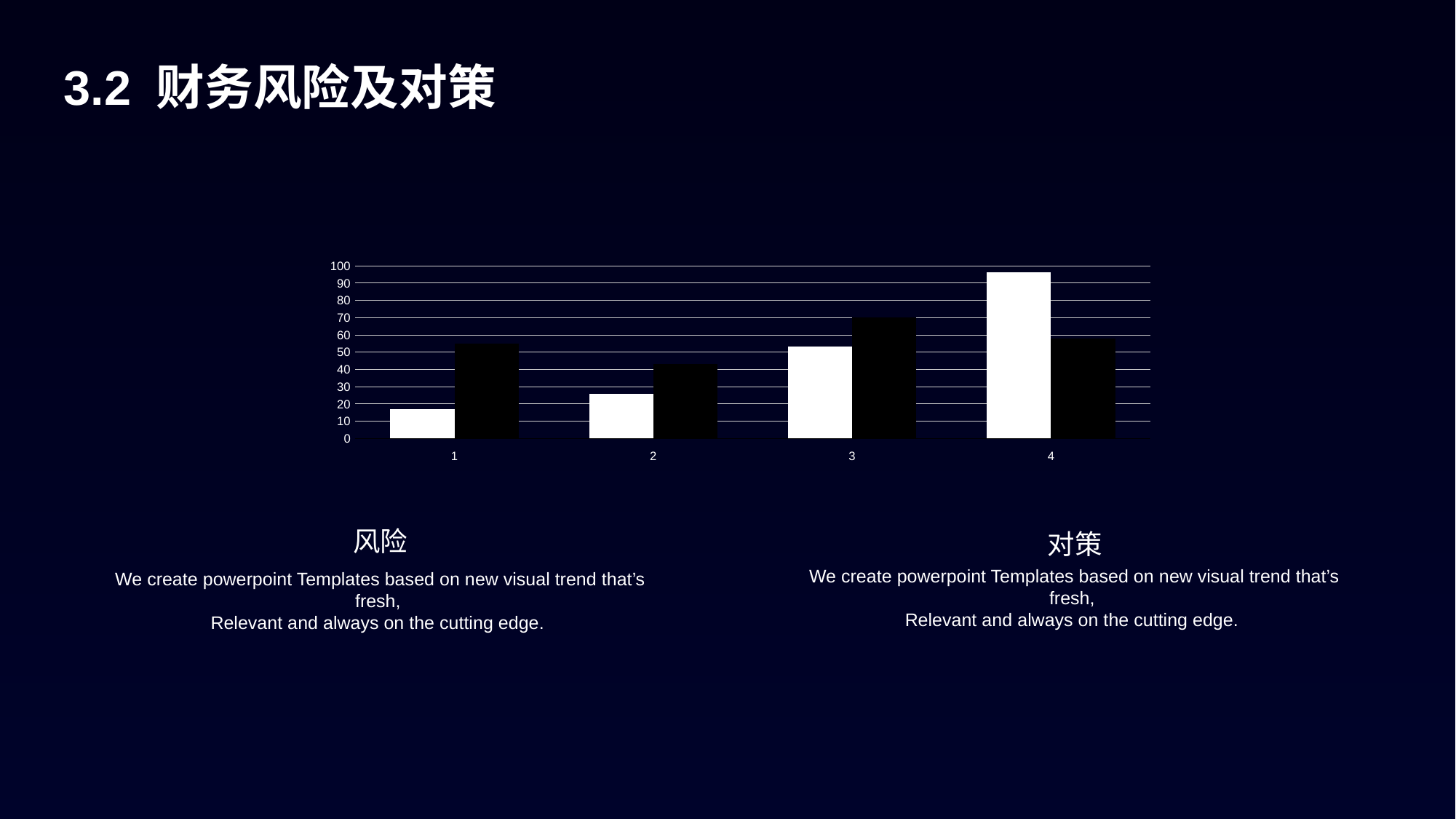

3.2 财务风险及对策

### Chart

| Category |  |  |
|---|---|---|
风险
We create powerpoint Templates based on new visual trend that’s fresh,
Relevant and always on the cutting edge.
对策
We create powerpoint Templates based on new visual trend that’s fresh,
Relevant and always on the cutting edge.